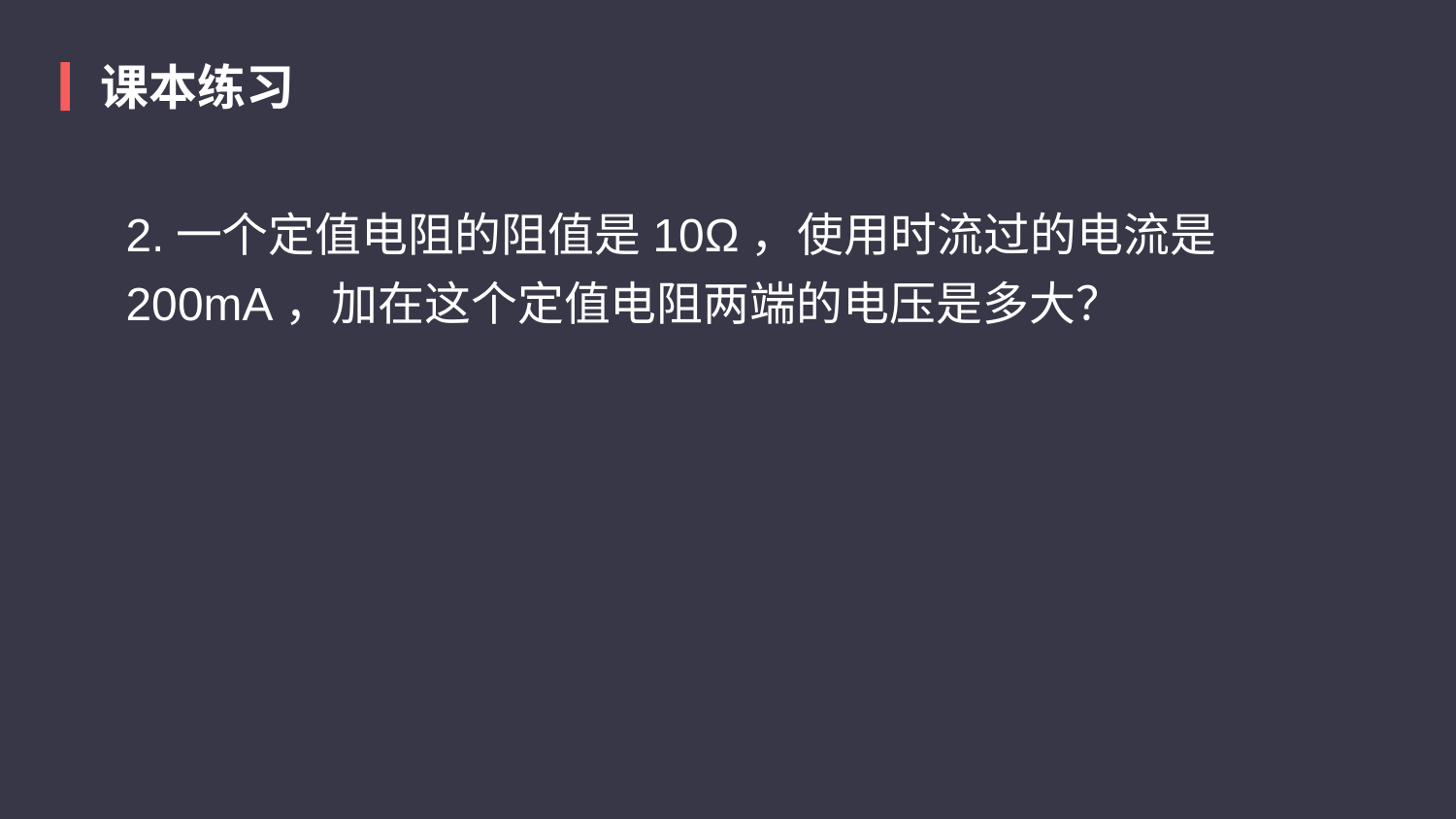

课本练习

2.一个定值电阻的阻值是10Ω，使用时流过的电流是200mA，加在这个定值电阻两端的电压是多大？